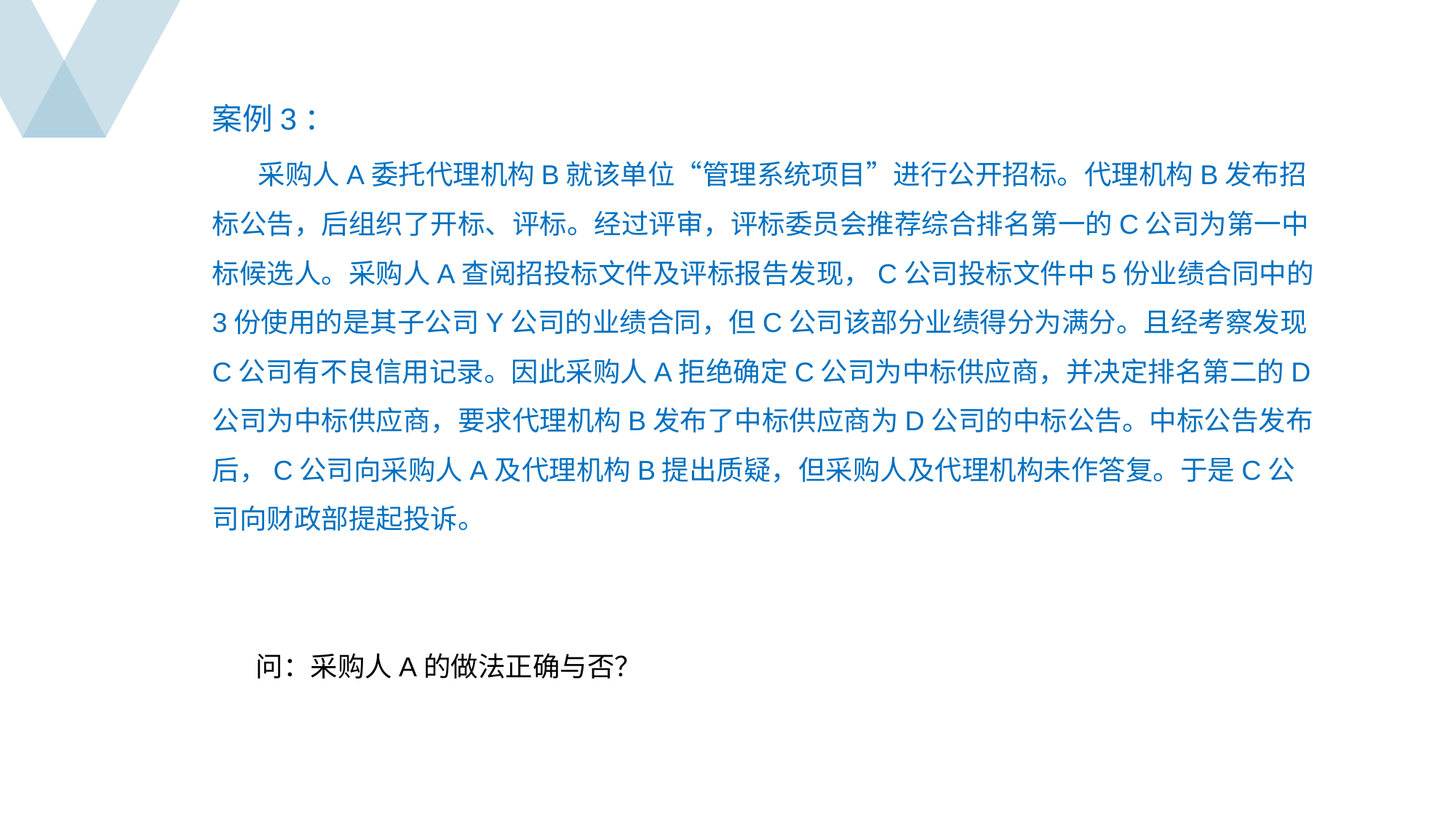

案例3：
      采购人A委托代理机构B就该单位“管理系统项目”进行公开招标。代理机构B发布招标公告，后组织了开标、评标。经过评审，评标委员会推荐综合排名第一的C公司为第一中标候选人。采购人A查阅招投标文件及评标报告发现，C公司投标文件中5份业绩合同中的3份使用的是其子公司Y公司的业绩合同，但C公司该部分业绩得分为满分。且经考察发现C公司有不良信用记录。因此采购人A拒绝确定C公司为中标供应商，并决定排名第二的D公司为中标供应商，要求代理机构B发布了中标供应商为D公司的中标公告。中标公告发布后，C公司向采购人A及代理机构B提出质疑，但采购人及代理机构未作答复。于是C公司向财政部提起投诉。

      问：采购人A的做法正确与否？